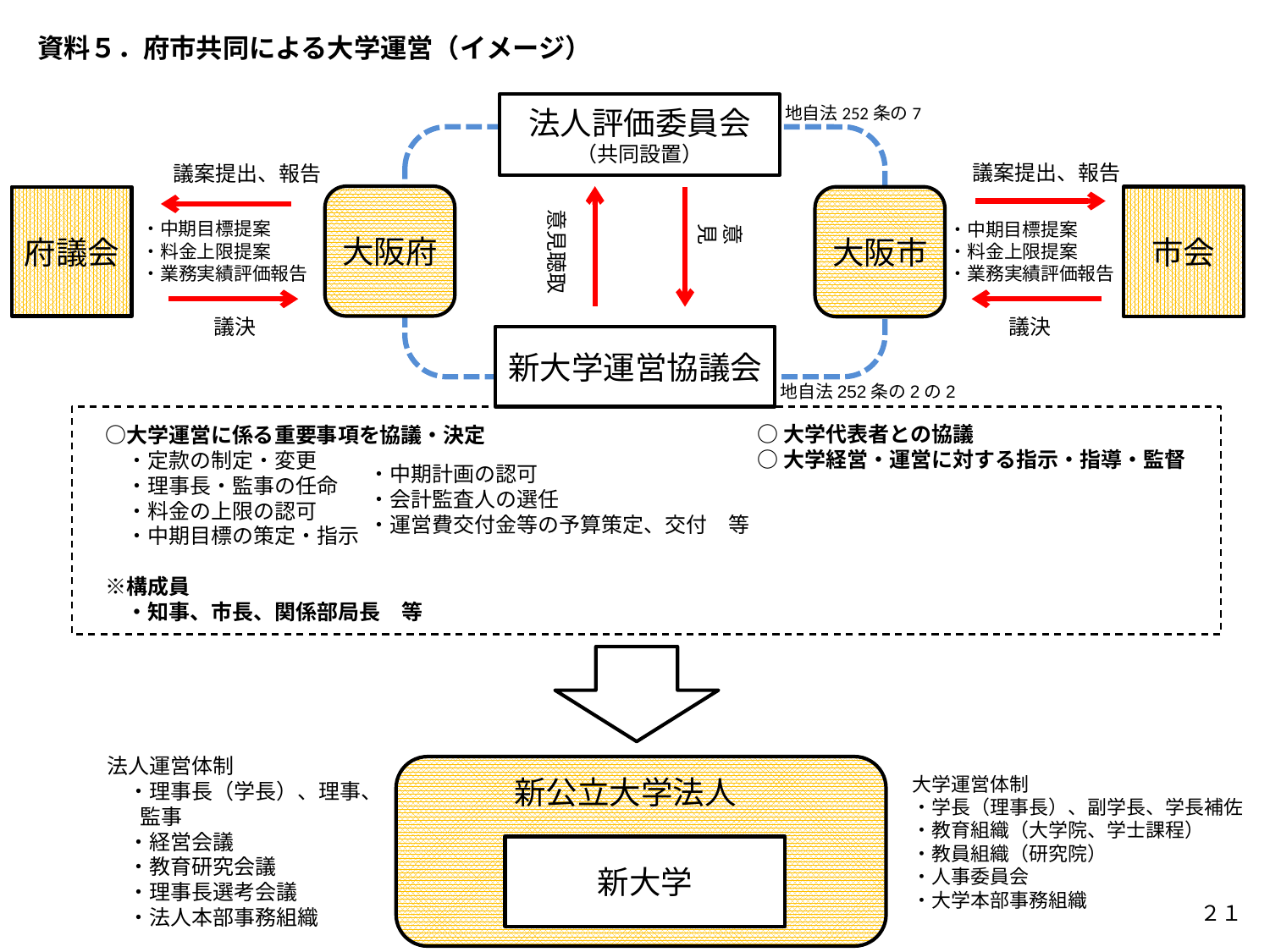

# 資料５．府市共同による大学運営（イメージ）
法人評価委員会
（共同設置）
地自法252条の7

議案提出、報告
議案提出、報告
大阪府
市会
府議会
大阪市
意見聴取
・中期目標提案
・料金上限提案
・業務実績評価報告
意見
・中期目標提案
・料金上限提案
・業務実績評価報告
議決
議決
新大学運営協議会
地自法252条の2の2

　・中期計画の認可
　・会計監査人の選任
　・運営費交付金等の予算策定、交付　等
　○大学運営に係る重要事項を協議・決定
　　・定款の制定・変更
　　・理事長・監事の任命
　　・料金の上限の認可
　　・中期目標の策定・指示

　※構成員
　　・知事、市長、関係部局長　等
○大学代表者との協議
○大学経営・運営に対する指示・指導・監督

法人運営体制
　・理事長（学長）、理事、
      監事
　・経営会議
　・教育研究会議
　・理事長選考会議
　・法人本部事務組織
新公立大学法人
新大学
大学運営体制
・学長（理事長）、副学長、学長補佐
・教育組織（大学院、学士課程）
・教員組織（研究院）
・人事委員会
・大学本部事務組織
２１